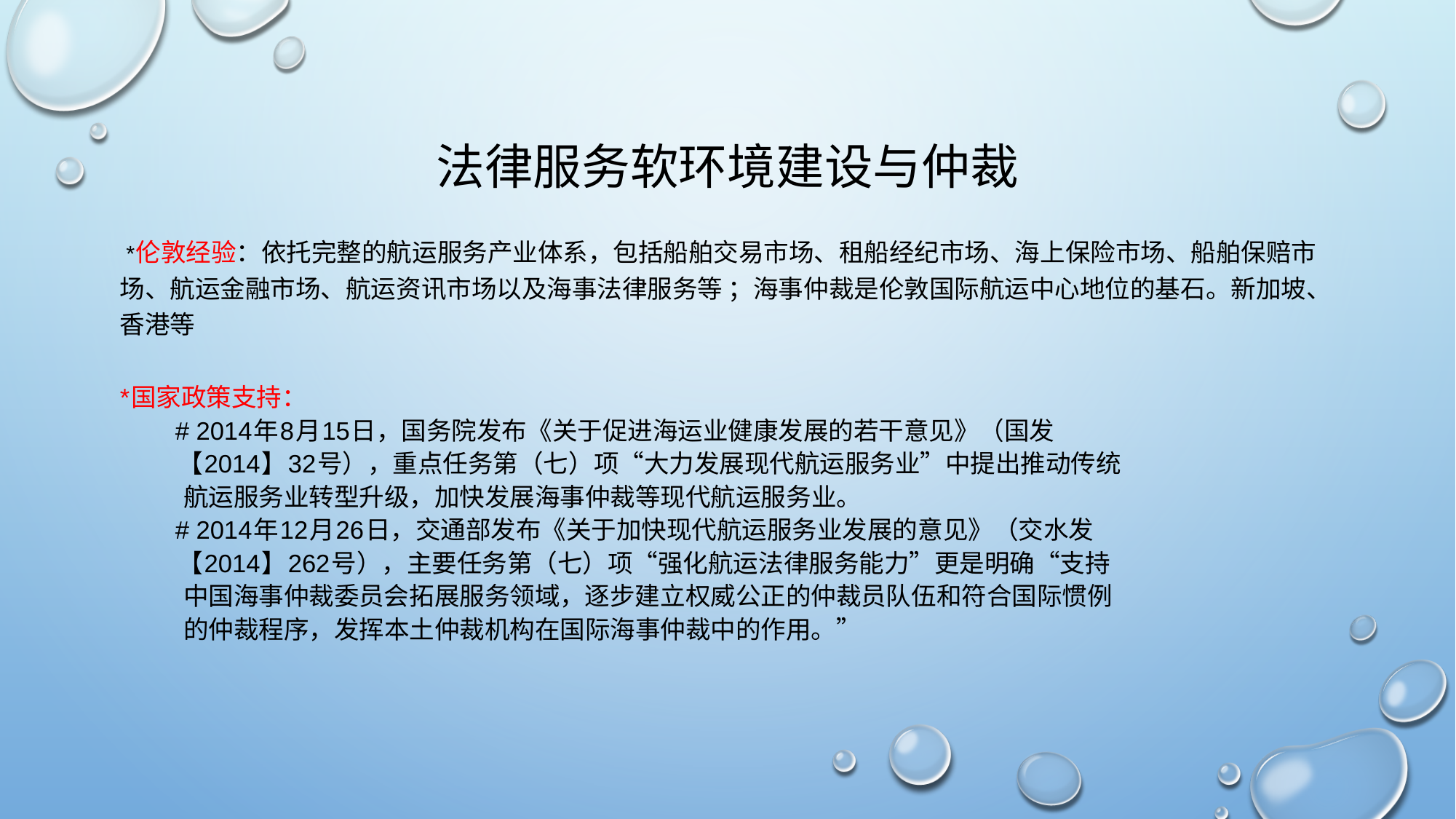

# 法律服务软环境建设与仲裁
 *伦敦经验：依托完整的航运服务产业体系，包括船舶交易市场、租船经纪市场、海上保险市场、船舶保赔市场、航运金融市场、航运资讯市场以及海事法律服务等 ；海事仲裁是伦敦国际航运中心地位的基石。新加坡、香港等

*国家政策支持：
        # 2014年8月15日，国务院发布《关于促进海运业健康发展的若干意见》（国发
          【2014】32号），重点任务第（七）项“大力发展现代航运服务业”中提出推动传统
           航运服务业转型升级，加快发展海事仲裁等现代航运服务业。
        # 2014年12月26日，交通部发布《关于加快现代航运服务业发展的意见》（交水发
          【2014】262号），主要任务第（七）项“强化航运法律服务能力”更是明确“支持
           中国海事仲裁委员会拓展服务领域，逐步建立权威公正的仲裁员队伍和符合国际惯例
           的仲裁程序，发挥本土仲裁机构在国际海事仲裁中的作用。”